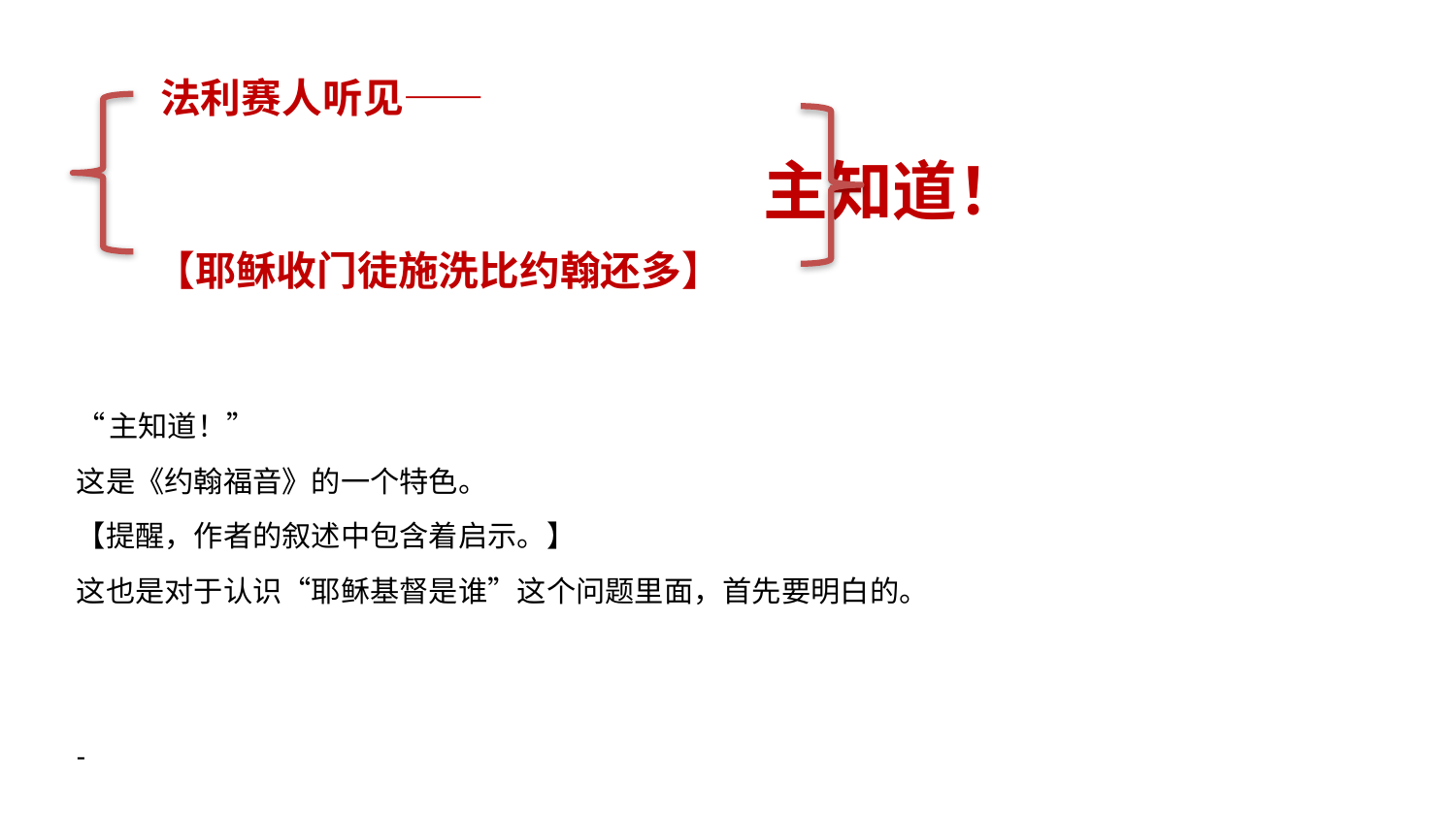

法利赛人听见——
                                                                          主知道！
        【耶稣收门徒施洗比约翰还多】

“主知道！”
这是《约翰福音》的一个特色。
【提醒，作者的叙述中包含着启示。】
这也是对于认识“耶稣基督是谁”这个问题里面，首先要明白的。

-